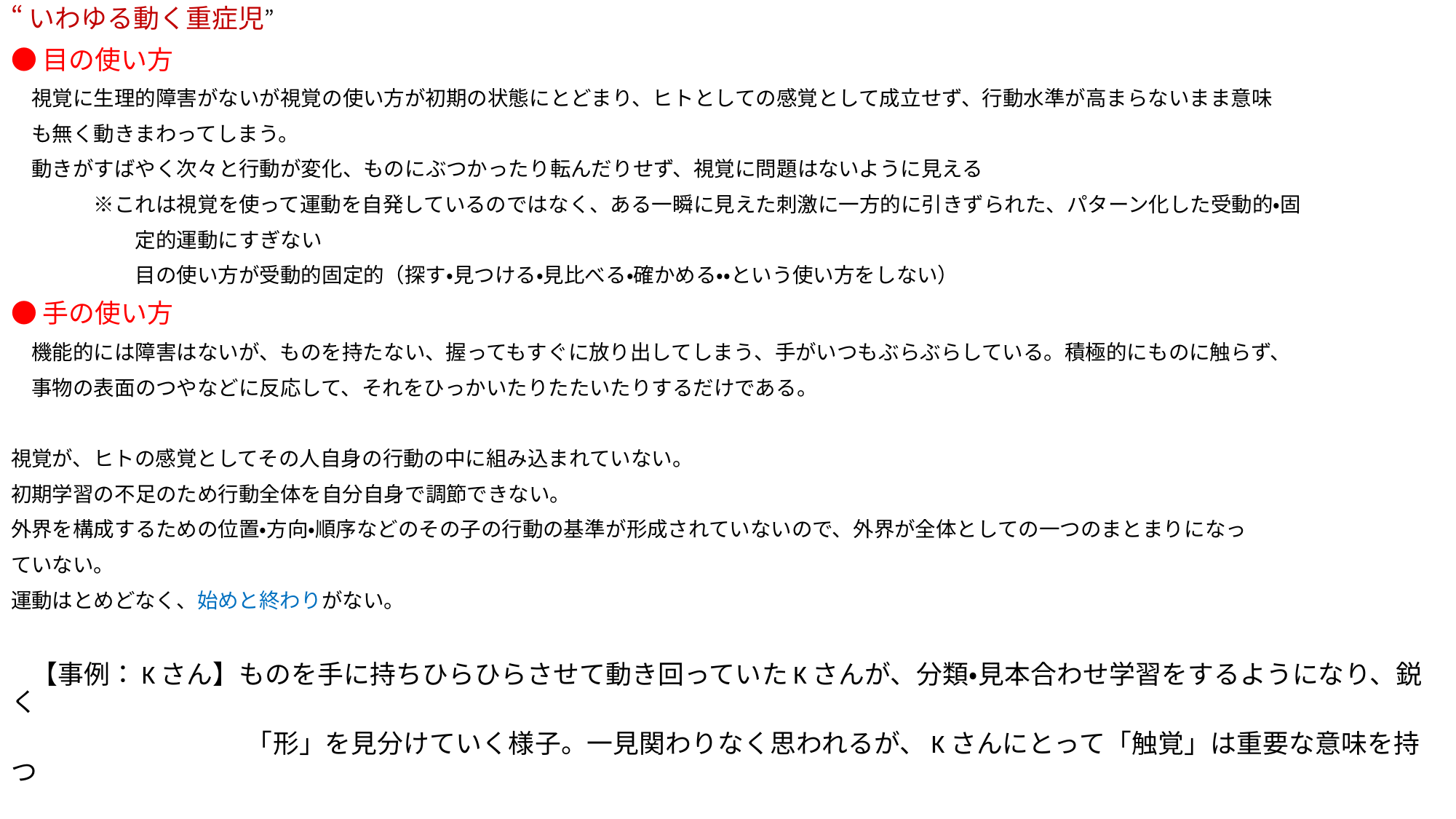

“いわゆる動く重症児”
●目の使い方
　視覚に生理的障害がないが視覚の使い方が初期の状態にとどまり、ヒトとしての感覚として成立せず、行動水準が高まらないまま意味
　も無く動きまわってしまう。
　動きがすばやく次々と行動が変化、ものにぶつかったり転んだりせず、視覚に問題はないように見える
　　　　※これは視覚を使って運動を自発しているのではなく、ある一瞬に見えた刺激に一方的に引きずられた、パターン化した受動的・固
　　　　　　定的運動にすぎない
　　　　　　目の使い方が受動的固定的（探す・見つける・見比べる・確かめる・・という使い方をしない）
●手の使い方
　機能的には障害はないが、ものを持たない、握ってもすぐに放り出してしまう、手がいつもぶらぶらしている。積極的にものに触らず、
　事物の表面のつやなどに反応して、それをひっかいたりたたいたりするだけである。

視覚が、ヒトの感覚としてその人自身の行動の中に組み込まれていない。
初期学習の不足のため行動全体を自分自身で調節できない。
外界を構成するための位置・方向・順序などのその子の行動の基準が形成されていないので、外界が全体としての一つのまとまりになっ
ていない。
運動はとめどなく、始めと終わりがない。

　【事例：Kさん】ものを手に持ちひらひらさせて動き回っていたKさんが、分類・見本合わせ学習をするようになり、鋭く
　　　　　　　　　「形」を見分けていく様子。一見関わりなく思われるが、Kさんにとって「触覚」は重要な意味を持つ